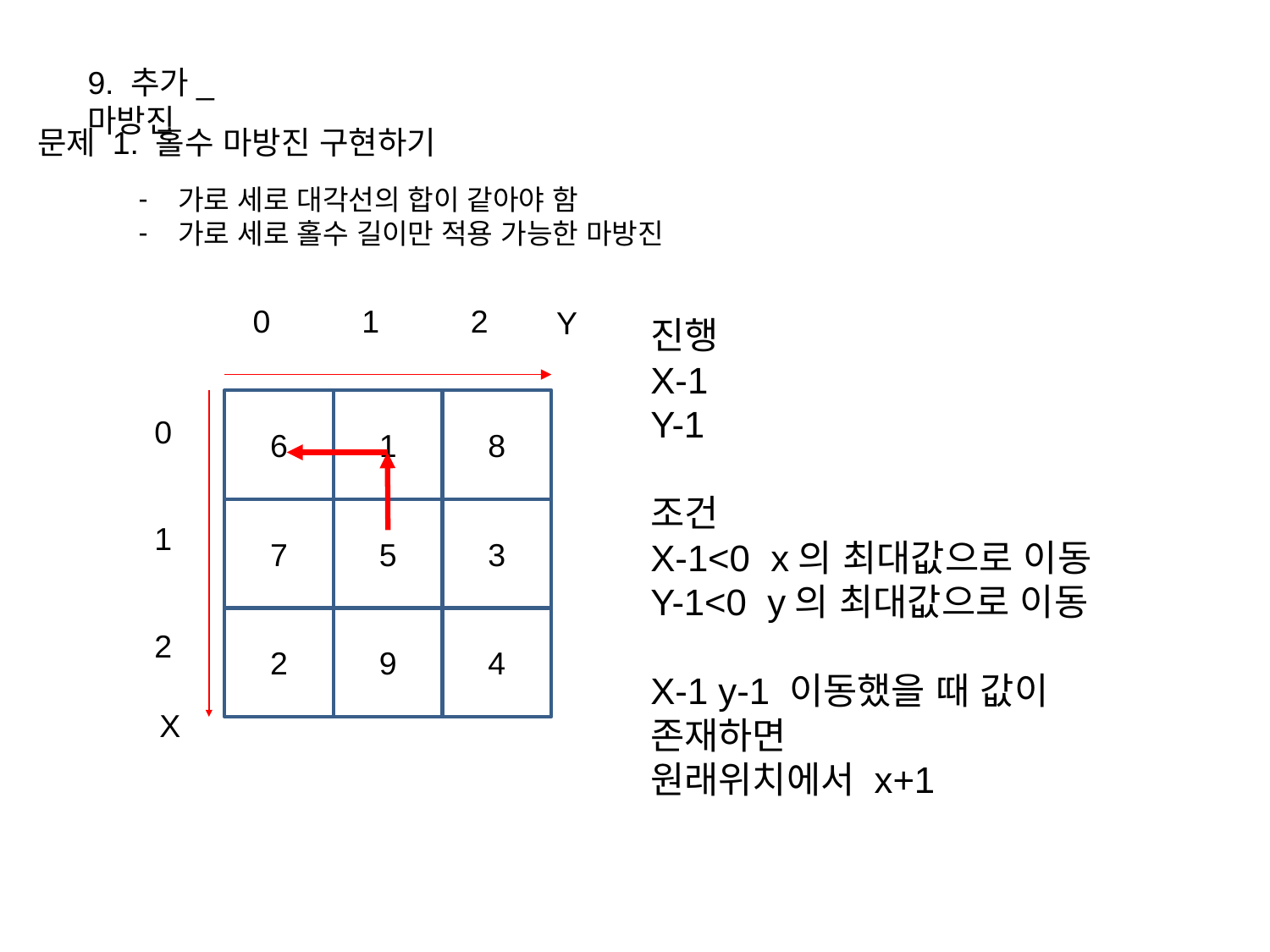

9. 추가_마방진
문제 1. 홀수 마방진 구현하기
가로 세로 대각선의 합이 같아야 함
가로 세로 홀수 길이만 적용 가능한 마방진
0
1
2
Y
진행
X-1
Y-1

조건
X-1<0  x의 최대값으로 이동
Y-1<0  y의 최대값으로 이동

X-1 y-1 이동했을 때 값이 존재하면
원래위치에서 x+1
6
1
8
0
7
5
3
1
2
9
4
2
X